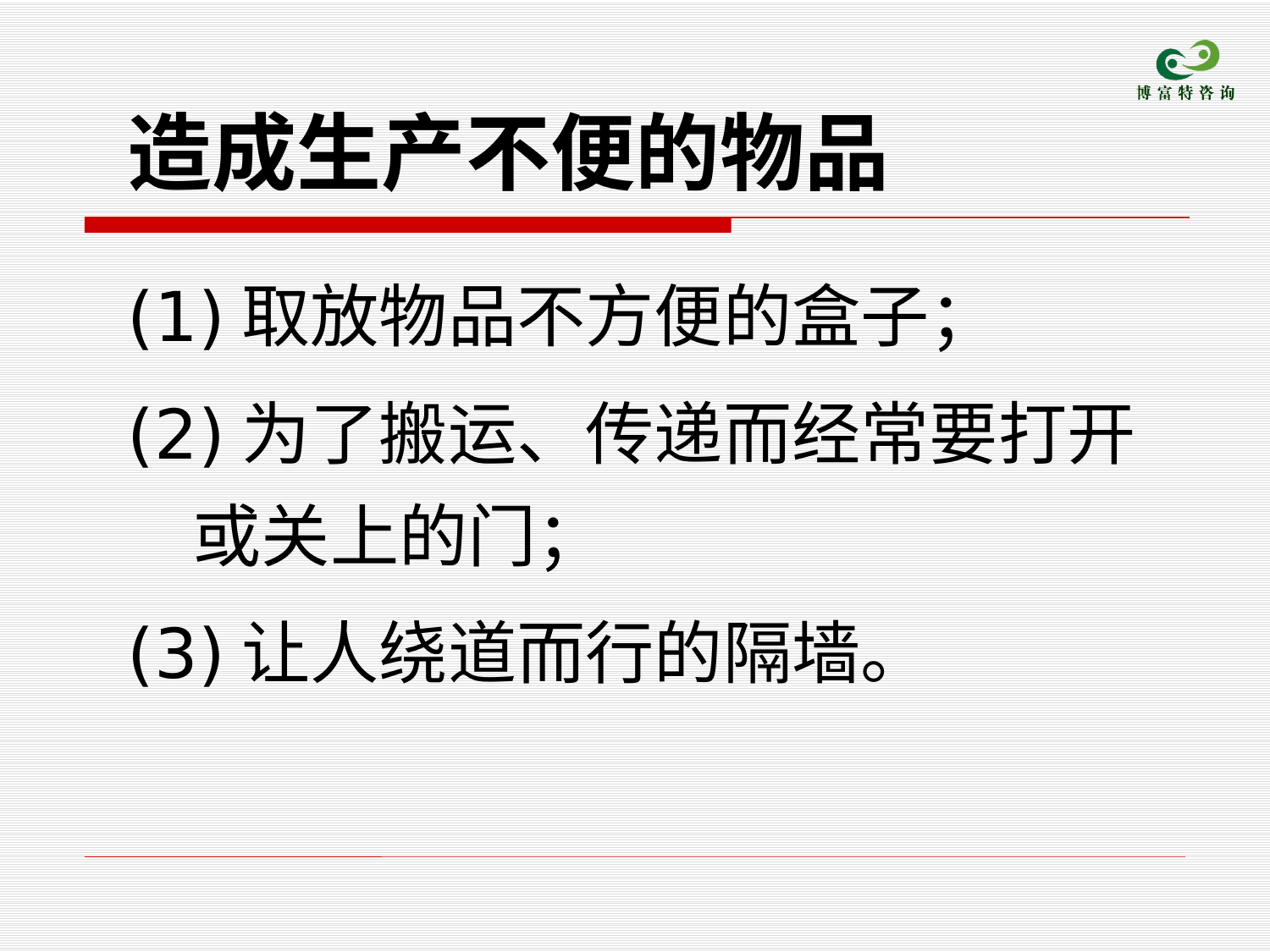

造成生产不便的物品
(1)取放物品不方便的盒子；
(2)为了搬运、传递而经常要打开或关上的门；
(3)让人绕道而行的隔墙。
123